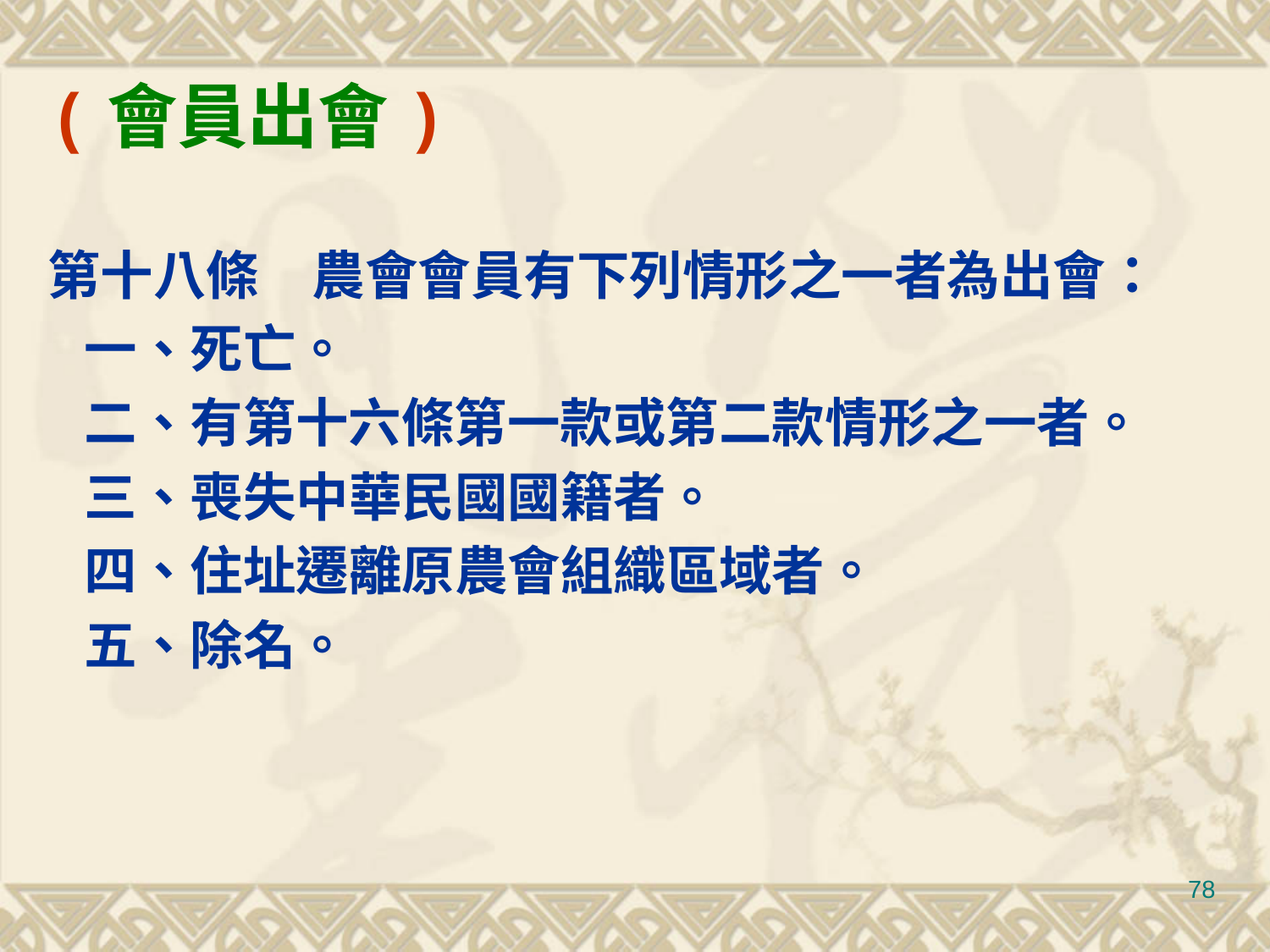

(會員出會)

第十八條　農會會員有下列情形之一者為出會：
  一、死亡。
  二、有第十六條第一款或第二款情形之一者。
  三、喪失中華民國國籍者。
  四、住址遷離原農會組織區域者。
  五、除名。

78